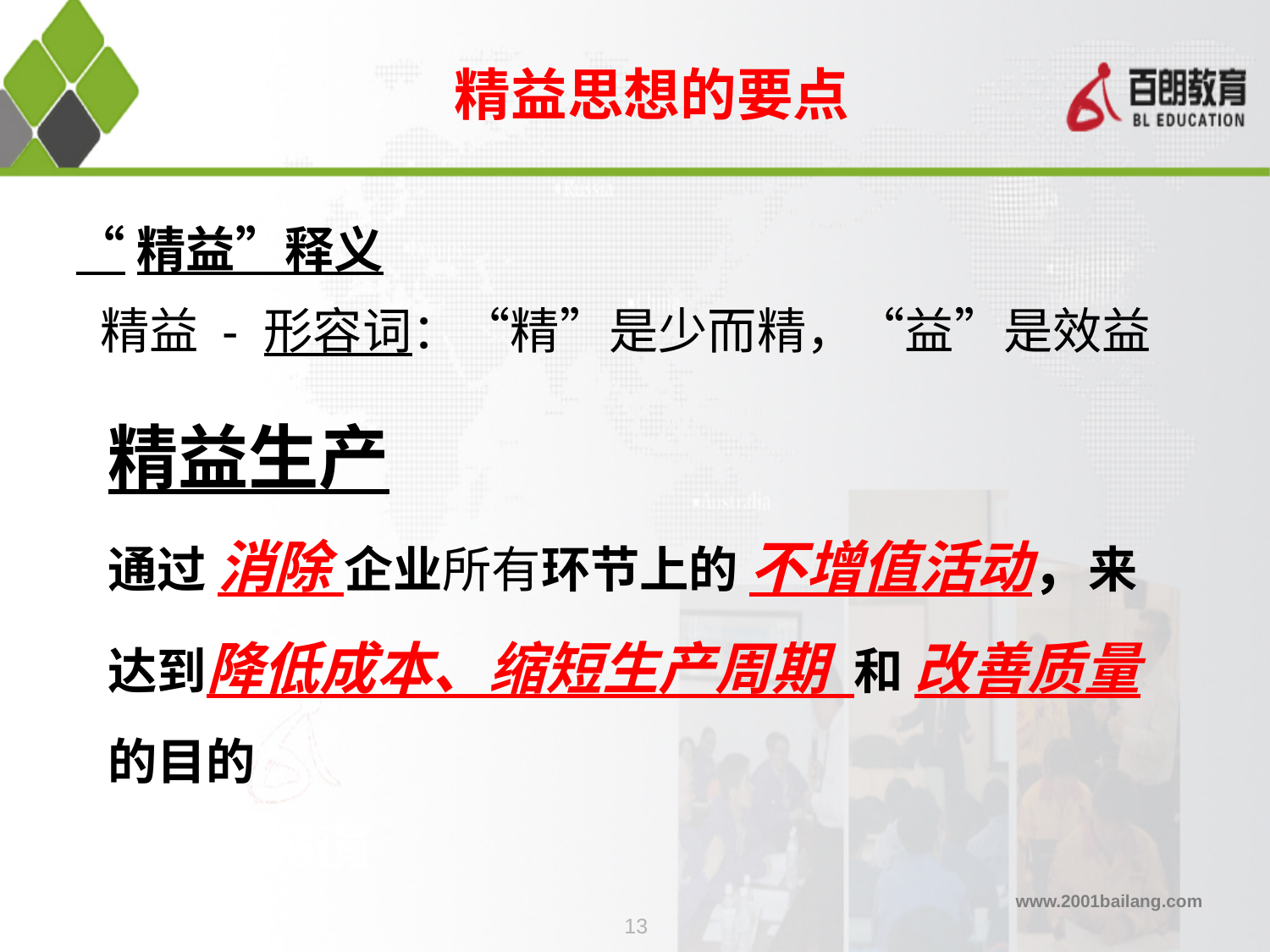

精益思想的要点
“精益”释义
精益 - 形容词：“精”是少而精，“益”是效益
精益生产
通过 消除 企业所有环节上的 不增值活动，来达到降低成本、缩短生产周期  和 改善质量的目的
13